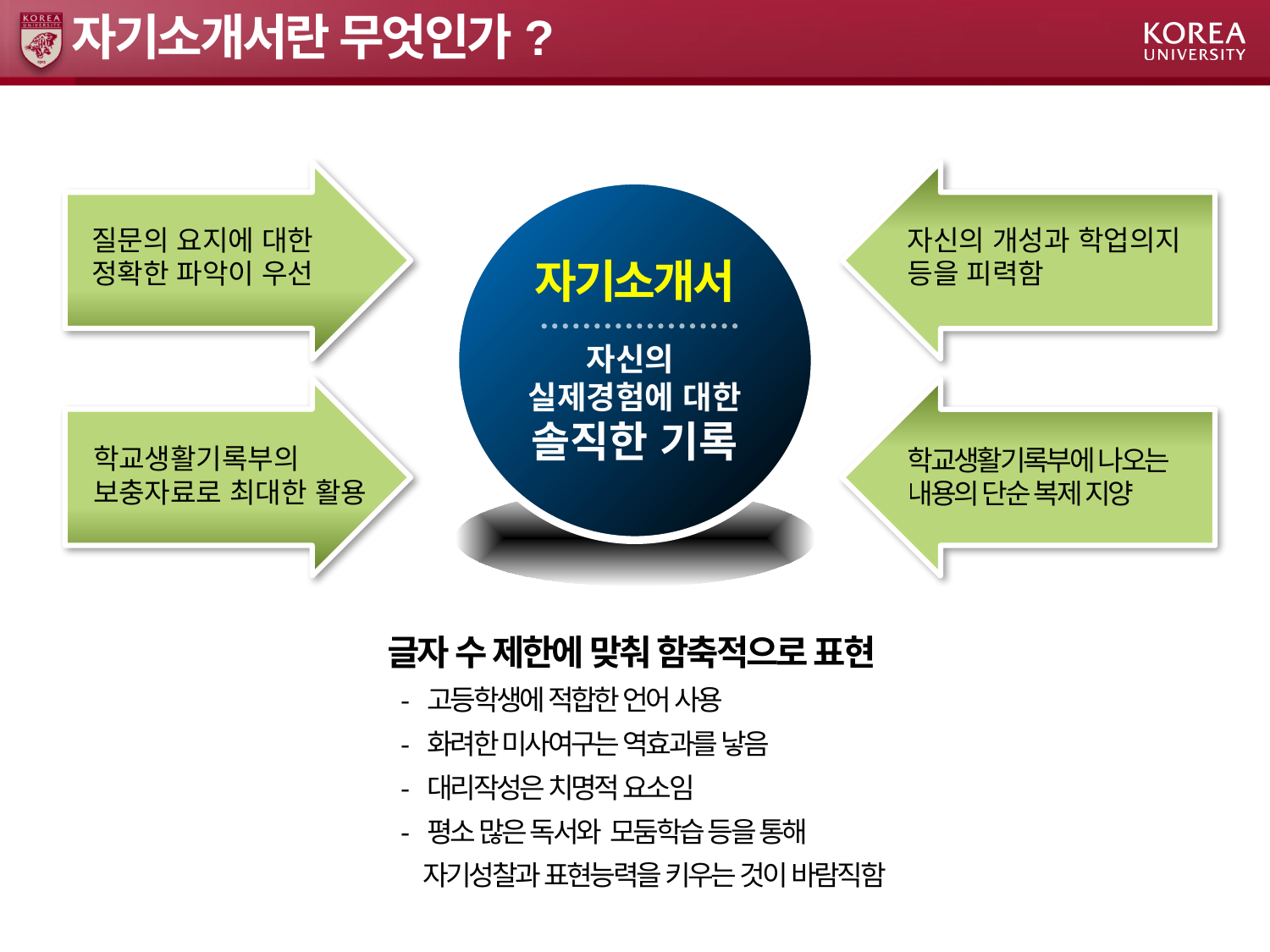

# 자기소개서란 무엇인가?

자신의
실제경험에 대한
솔직한 기록
자기소개서

질문의 요지에 대한
정확한 파악이 우선

자신의 개성과 학업의지 등을 피력함

학교생활기록부의
보충자료로 최대한 활용
학교생활기록부에 나오는
내용의 단순 복제 지양
글자 수 제한에 맞춰 함축적으로 표현
  -  고등학생에 적합한 언어 사용
  -  화려한 미사여구는 역효과를 낳음
  -  대리작성은 치명적 요소임
  -  평소 많은 독서와  모둠학습 등을 통해
     자기성찰과 표현능력을 키우는 것이 바람직함